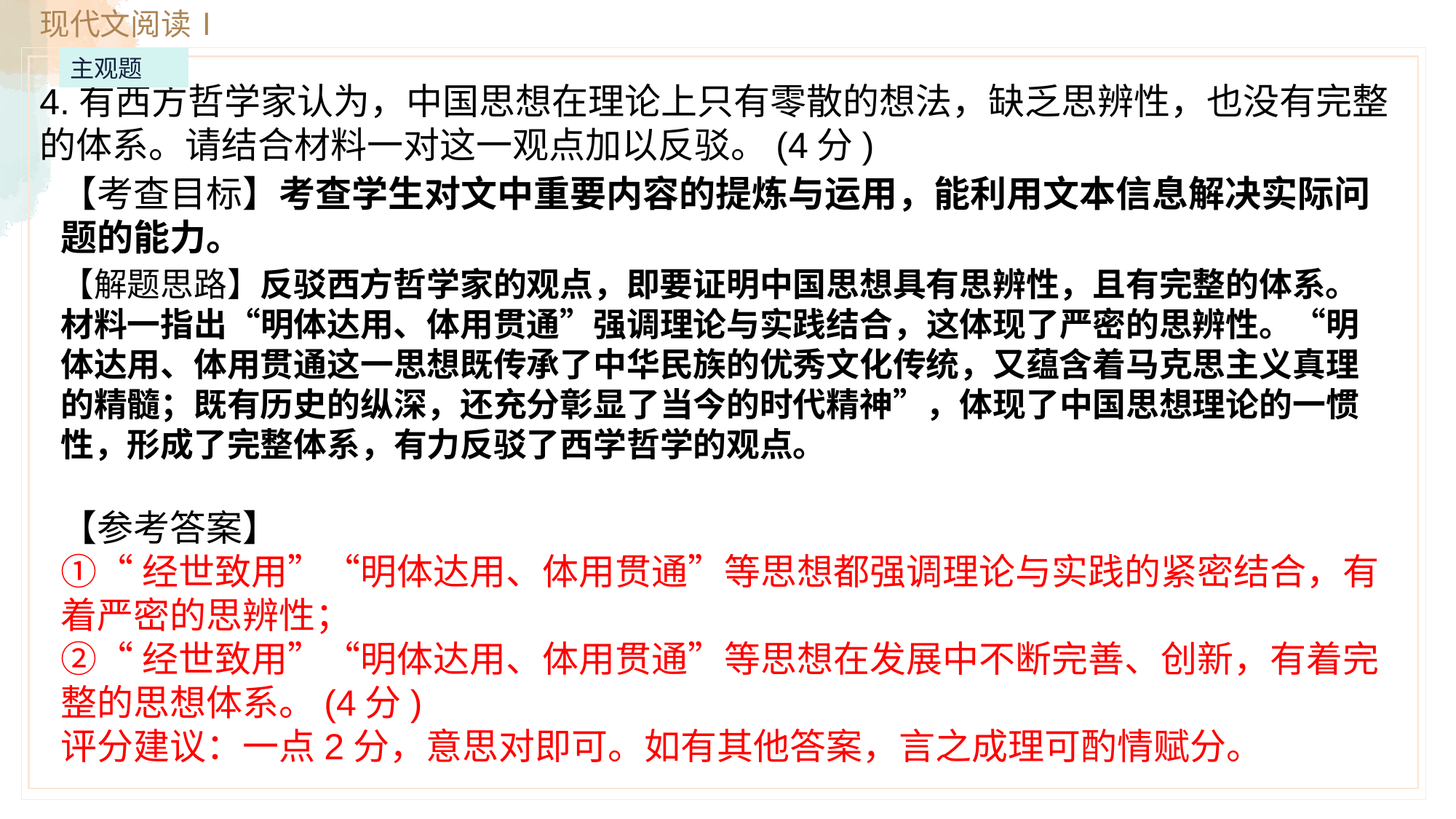

现代文阅读Ⅰ

主观题

4.有西方哲学家认为，中国思想在理论上只有零散的想法，缺乏思辨性，也没有完整的体系。请结合材料一对这一观点加以反驳。(4分)

【考查目标】考查学生对文中重要内容的提炼与运用，能利用文本信息解决实际问题的能力。
【解题思路】反驳西方哲学家的观点，即要证明中国思想具有思辨性，且有完整的体系。材料一指出“明体达用、体用贯通”强调理论与实践结合，这体现了严密的思辨性。“明体达用、体用贯通这一思想既传承了中华民族的优秀文化传统，又蕴含着马克思主义真理的精髓；既有历史的纵深，还充分彰显了当今的时代精神”，体现了中国思想理论的一惯性，形成了完整体系，有力反驳了西学哲学的观点。
年度工作概述
您的内容打在这里，或者通过复制您的文本后，在此框中选择粘贴，并选择只保留文字，建议使用微软雅黑字体。您的内容打在这里，或者通过复制您的文本后，在此框中选择粘贴，并选择只保留文字，建议使用微软雅黑字体。
【参考答案】
①“经世致用”“明体达用、体用贯通”等思想都强调理论与实践的紧密结合，有着严密的思辨性；
②“经世致用”“明体达用、体用贯通”等思想在发展中不断完善、创新，有着完整的思想体系。(4分)
评分建议：一点2分，意思对即可。如有其他答案，言之成理可酌情赋分。